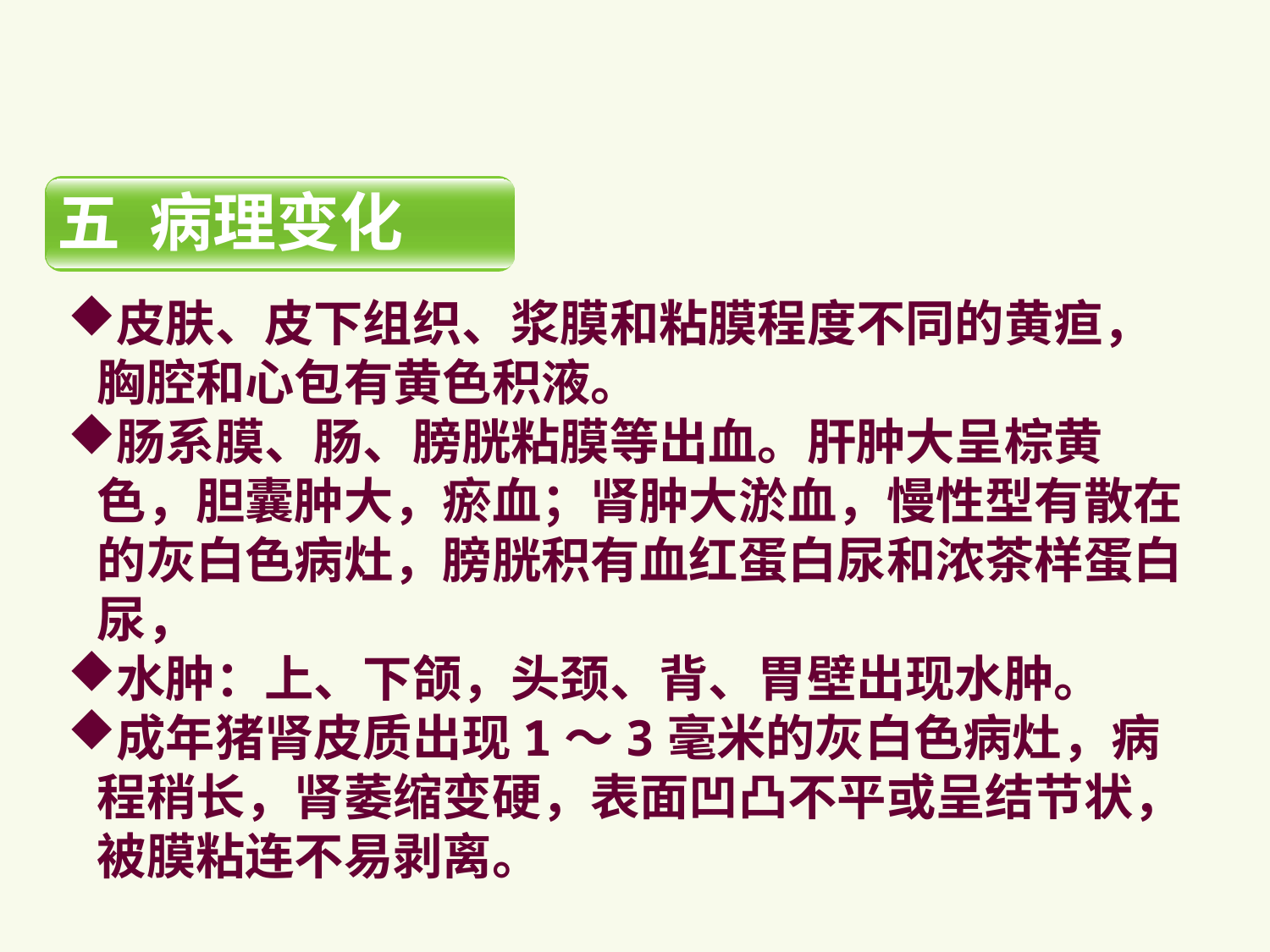

五  病理变化
皮肤、皮下组织、浆膜和粘膜程度不同的黄疸，胸腔和心包有黄色积液。
肠系膜、肠、膀胱粘膜等出血。肝肿大呈棕黄色，胆囊肿大，瘀血；肾肿大淤血，慢性型有散在的灰白色病灶，膀胱积有血红蛋白尿和浓茶样蛋白尿，
水肿：上、下颌，头颈、背、胃壁出现水肿。
成年猪肾皮质出现1～3毫米的灰白色病灶，病程稍长，肾萎缩变硬，表面凹凸不平或呈结节状，被膜粘连不易剥离。